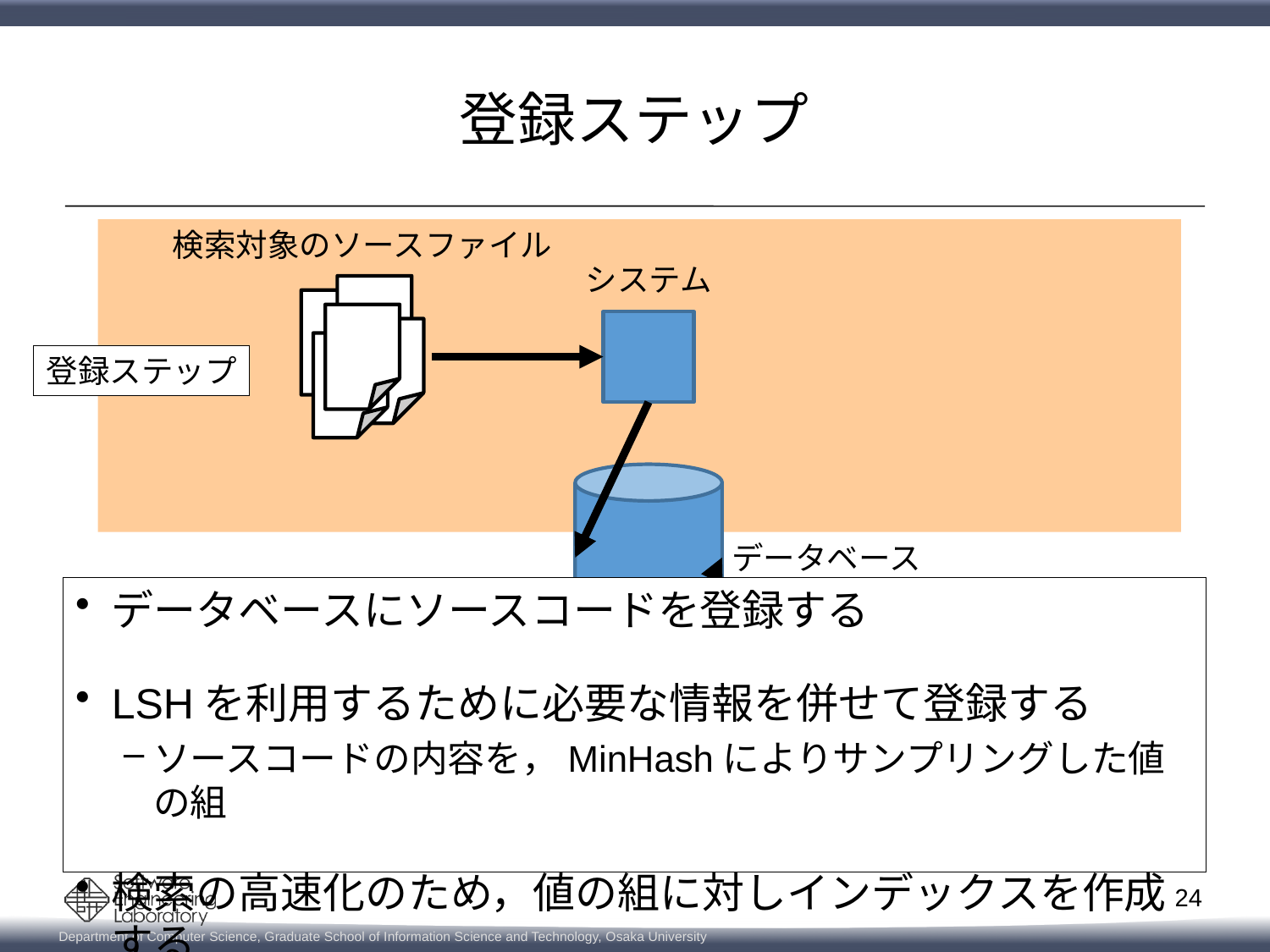

# 登録ステップ

検索対象のソースファイル
システム

登録ステップ

データベース
データベースにソースコードを登録する
LSHを利用するために必要な情報を併せて登録する
ソースコードの内容を，MinHashによりサンプリングした値の組
検索の高速化のため，値の組に対しインデックスを作成する

クエリ
システム
検索結果
24